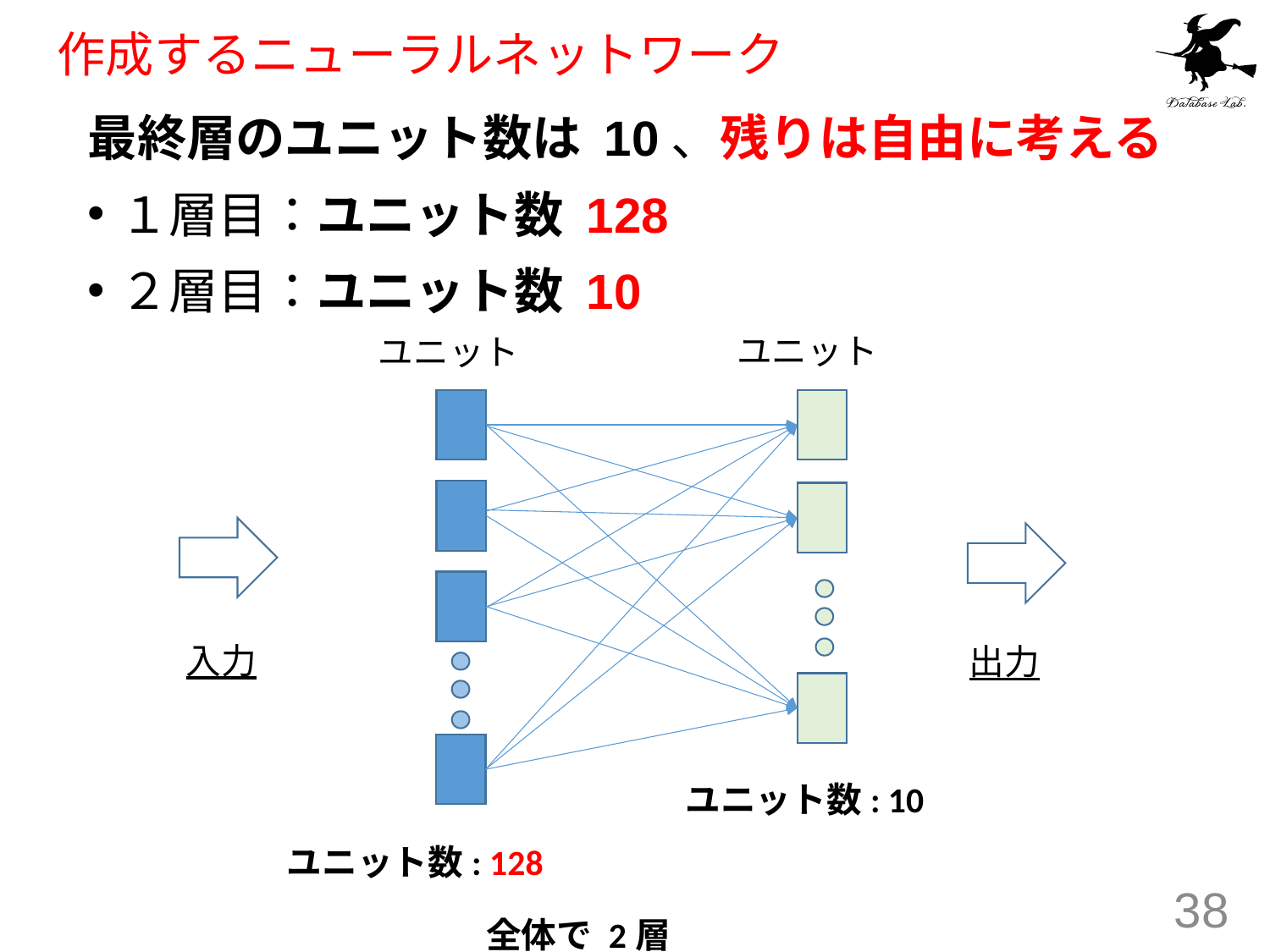

# 作成するニューラルネットワーク
最終層のユニット数は 10、残りは自由に考える
１層目：ユニット数 128
２層目：ユニット数 10
ユニット
ユニット

入力
出力
ユニット数: 10
ユニット数: 128
38
全体で 2層